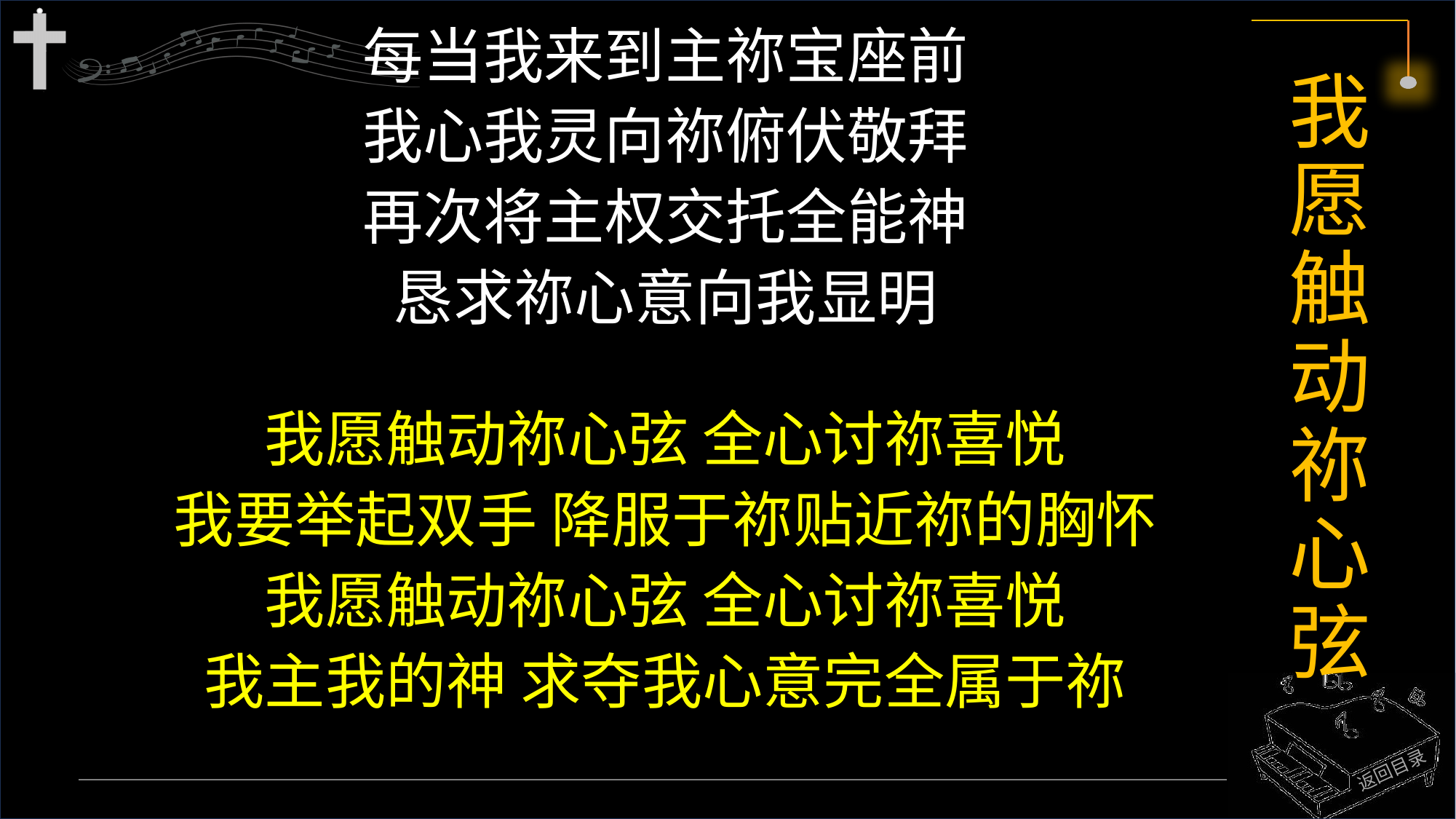

每当我来到主祢宝座前
我心我灵向祢俯伏敬拜
再次将主权交托全能神
恳求祢心意向我显明

我愿触动祢心弦 全心讨祢喜悦
我要举起双手 降服于祢贴近祢的胸怀
我愿触动祢心弦 全心讨祢喜悦
我主我的神 求夺我心意完全属于祢
# 我愿触动祢心弦